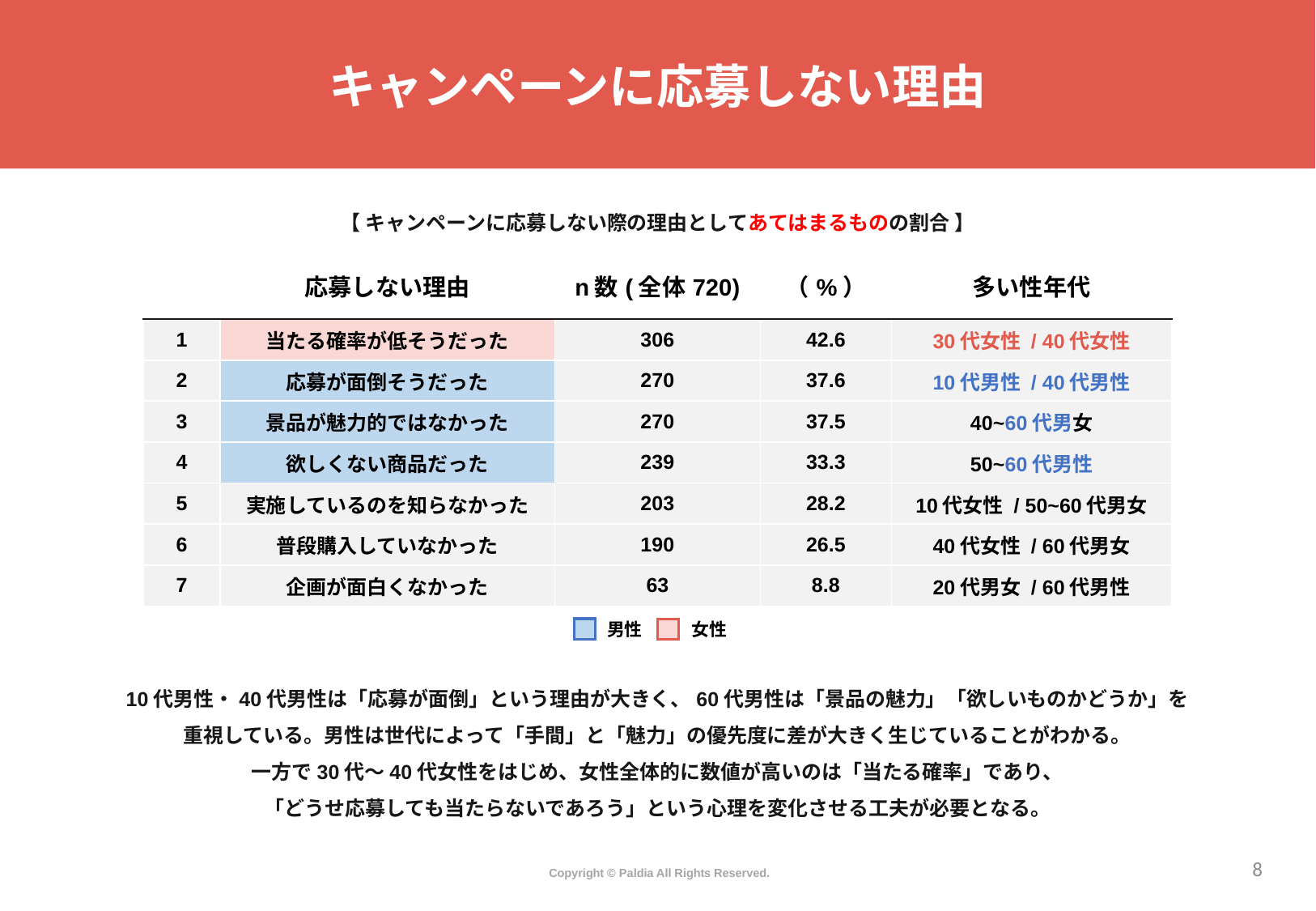

# キャンペーンに応募しない理由
【 キャンペーンに応募しない際の理由としてあてはまるものの割合 】
|  | 応募しない理由 | n数(全体720) | （%） | 多い性年代 |
| --- | --- | --- | --- | --- |
| 1 | 当たる確率が低そうだった | 306 | 42.6 | 30代女性 / 40代女性 |
| 2 | 応募が面倒そうだった | 270 | 37.6 | 10代男性 / 40代男性 |
| 3 | 景品が魅力的ではなかった | 270 | 37.5 | 40~60代男女 |
| 4 | 欲しくない商品だった | 239 | 33.3 | 50~60代男性 |
| 5 | 実施しているのを知らなかった | 203 | 28.2 | 10代女性 / 50~60代男女 |
| 6 | 普段購入していなかった | 190 | 26.5 | 40代女性 / 60代男女 |
| 7 | 企画が面白くなかった | 63 | 8.8 | 20代男女 / 60代男性 |
男性
女性

10代男性・40代男性は「応募が面倒」という理由が大きく、60代男性は「景品の魅力」「欲しいものかどうか」を
重視している。男性は世代によって「手間」と「魅力」の優先度に差が大きく生じていることがわかる。
一方で30代～40代女性をはじめ、女性全体的に数値が高いのは「当たる確率」であり、
「どうせ応募しても当たらないであろう」という心理を変化させる工夫が必要となる。
8
Copyright © Paldia All Rights Reserved.